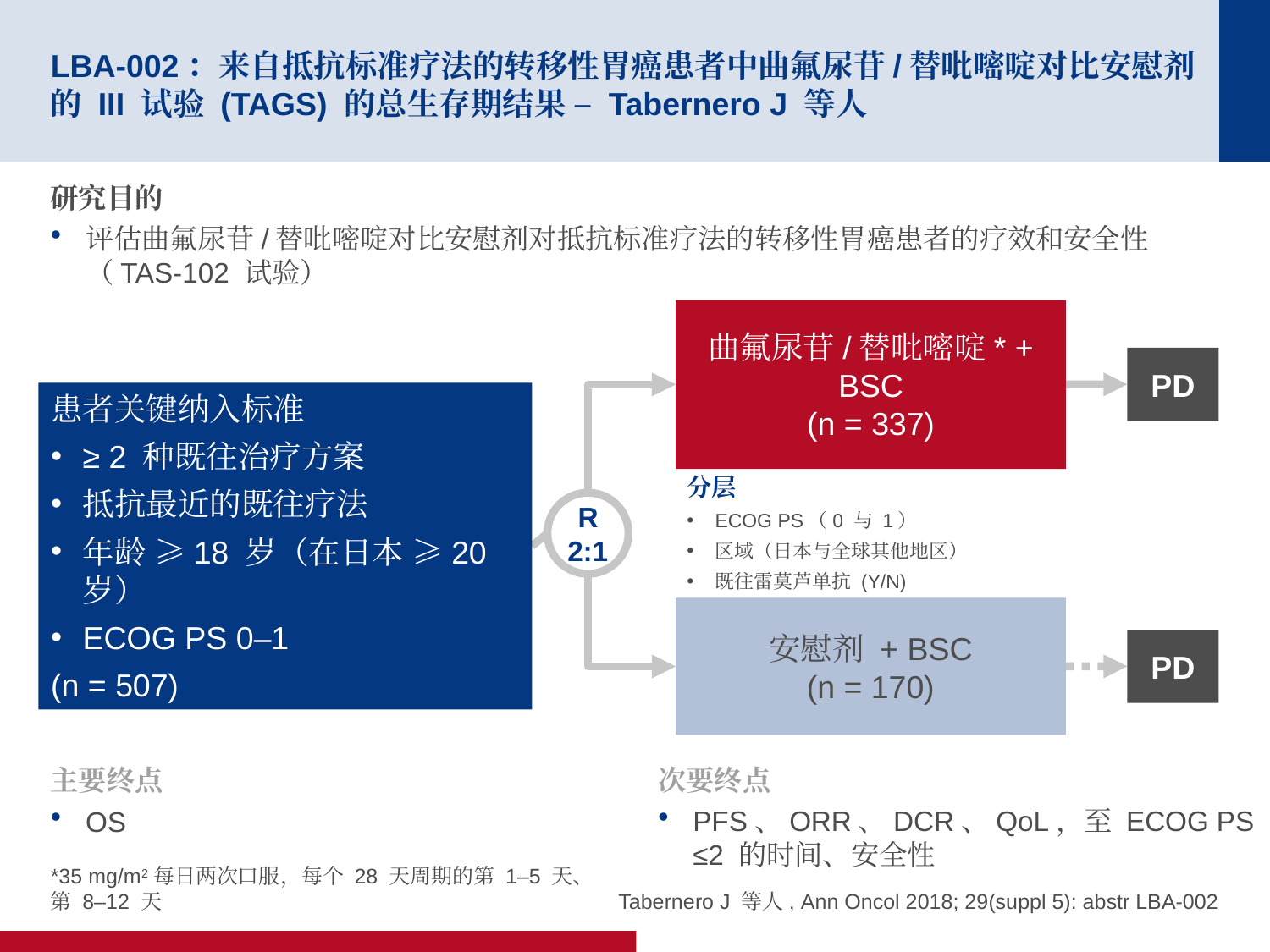

# LBA-002：来自抵抗标准疗法的转移性胃癌患者中曲氟尿苷/替吡嘧啶对比安慰剂的 III 试验 (TAGS) 的总生存期结果 – Tabernero J 等人
研究目的
评估曲氟尿苷/替吡嘧啶对比安慰剂对抵抗标准疗法的转移性胃癌患者的疗效和安全性（TAS-102 试验）
曲氟尿苷/替吡嘧啶* + BSC
(n = 337)
PD
患者关键纳入标准
≥ 2 种既往治疗方案
抵抗最近的既往疗法
年龄 ≥18 岁（在日本 ≥20 岁）
ECOG PS 0–1
(n = 507)
分层
ECOG PS（0 与 1）
区域（日本与全球其他地区）
既往雷莫芦单抗 (Y/N)
R
2:1
安慰剂 + BSC
(n = 170)
PD
主要终点
OS
次要终点
PFS、ORR、DCR、QoL，至 ECOG PS ≤2 的时间、安全性
*35 mg/m2每日两次口服，每个 28 天周期的第 1–5 天、
第 8–12 天
Tabernero J 等人, Ann Oncol 2018; 29(suppl 5): abstr LBA-002